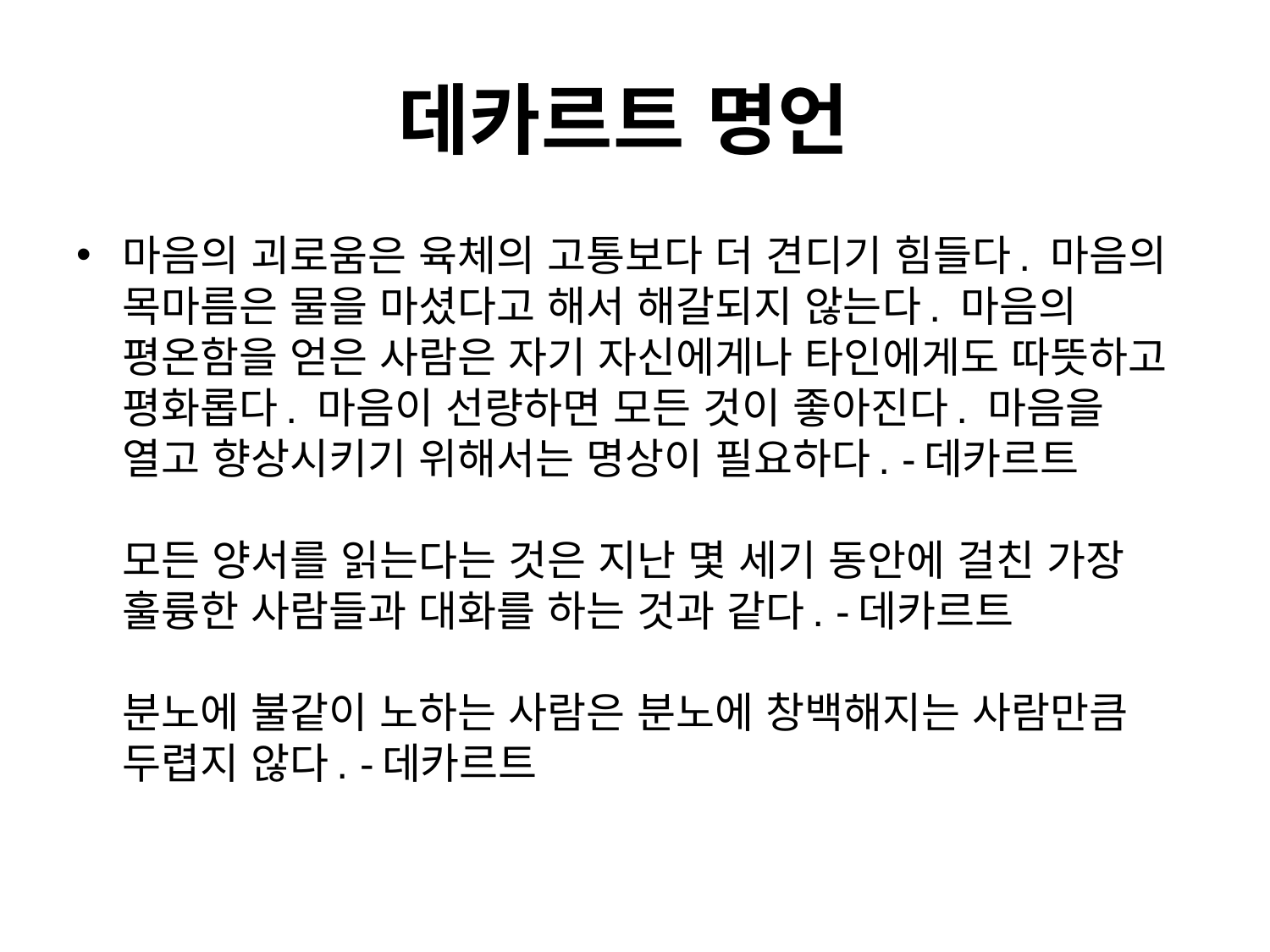

# 데카르트 명언
마음의 괴로움은 육체의 고통보다 더 견디기 힘들다. 마음의 목마름은 물을 마셨다고 해서 해갈되지 않는다. 마음의 평온함을 얻은 사람은 자기 자신에게나 타인에게도 따뜻하고 평화롭다. 마음이 선량하면 모든 것이 좋아진다. 마음을 열고 향상시키기 위해서는 명상이 필요하다. -데카르트
모든 양서를 읽는다는 것은 지난 몇 세기 동안에 걸친 가장 훌륭한 사람들과 대화를 하는 것과 같다. -데카르트
분노에 불같이 노하는 사람은 분노에 창백해지는 사람만큼 두렵지 않다. -데카르트